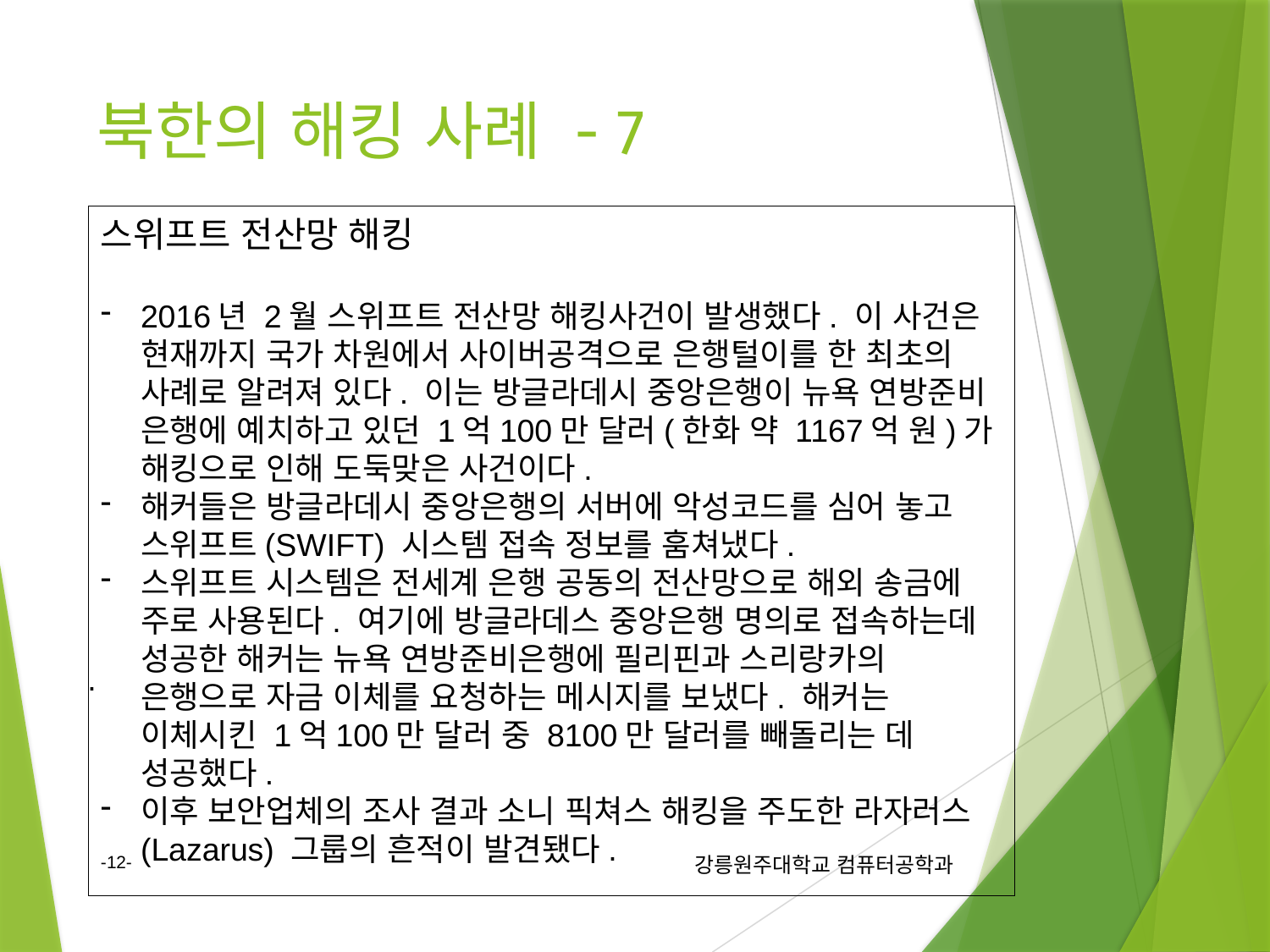

# 북한의 해킹 사례 - 7

스위프트 전산망 해킹

2016년 2월 스위프트 전산망 해킹사건이 발생했다. 이 사건은 현재까지 국가 차원에서 사이버공격으로 은행털이를 한 최초의 사례로 알려져 있다. 이는 방글라데시 중앙은행이 뉴욕 연방준비 은행에 예치하고 있던 1억100만 달러(한화 약 1167억 원)가 해킹으로 인해 도둑맞은 사건이다.
해커들은 방글라데시 중앙은행의 서버에 악성코드를 심어 놓고 스위프트(SWIFT) 시스템 접속 정보를 훔쳐냈다.
스위프트 시스템은 전세계 은행 공동의 전산망으로 해외 송금에 주로 사용된다. 여기에 방글라데스 중앙은행 명의로 접속하는데 성공한 해커는 뉴욕 연방준비은행에 필리핀과 스리랑카의 은행으로 자금 이체를 요청하는 메시지를 보냈다. 해커는 이체시킨 1억100만 달러 중 8100만 달러를 빼돌리는 데 성공했다.
이후 보안업체의 조사 결과 소니 픽쳐스 해킹을 주도한 라자러스(Lazarus) 그룹의 흔적이 발견됐다.
.
12
강릉원주대학교 컴퓨터공학과